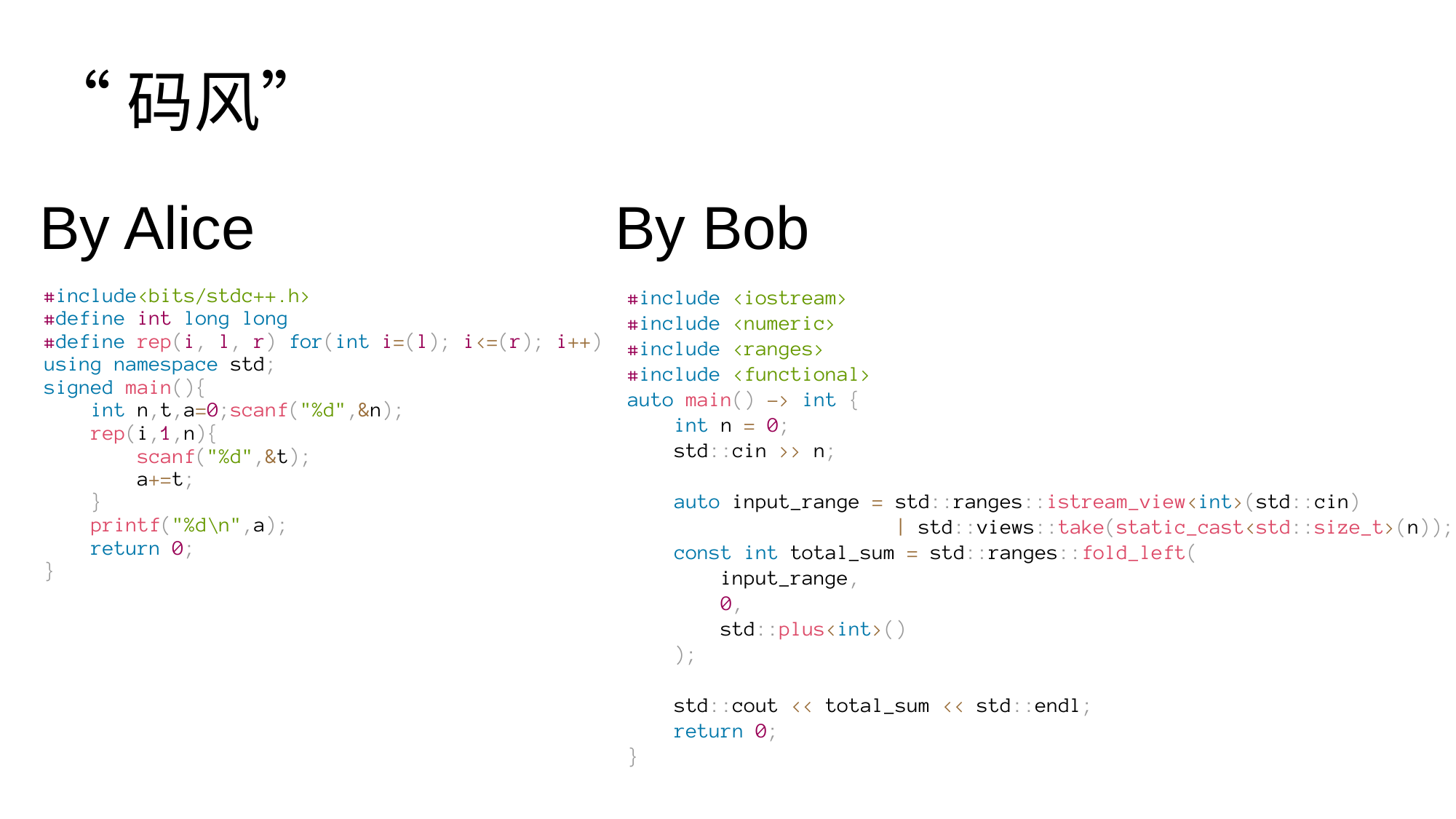

# “码风”
By Alice
By Bob
#include<bits/stdc++.h>
#define int long long
#define rep(i, l, r) for(int i=(l); i<=(r); i++)
using namespace std;
signed main(){
    int n,t,a=0;scanf("%d",&n);
    rep(i,1,n){
        scanf("%d",&t);
        a+=t;
    }
    printf("%d\n",a);
    return 0;
}

#include <iostream>
#include <numeric>
#include <ranges>
#include <functional>
auto main() -> int {
    int n = 0;
    std::cin >> n;
    auto input_range = std::ranges::istream_view<int>(std::cin)
                       | std::views::take(static_cast<std::size_t>(n));
    const int total_sum = std::ranges::fold_left(
        input_range,
        0,
        std::plus<int>()
    );
    std::cout << total_sum << std::endl;
    return 0;
}